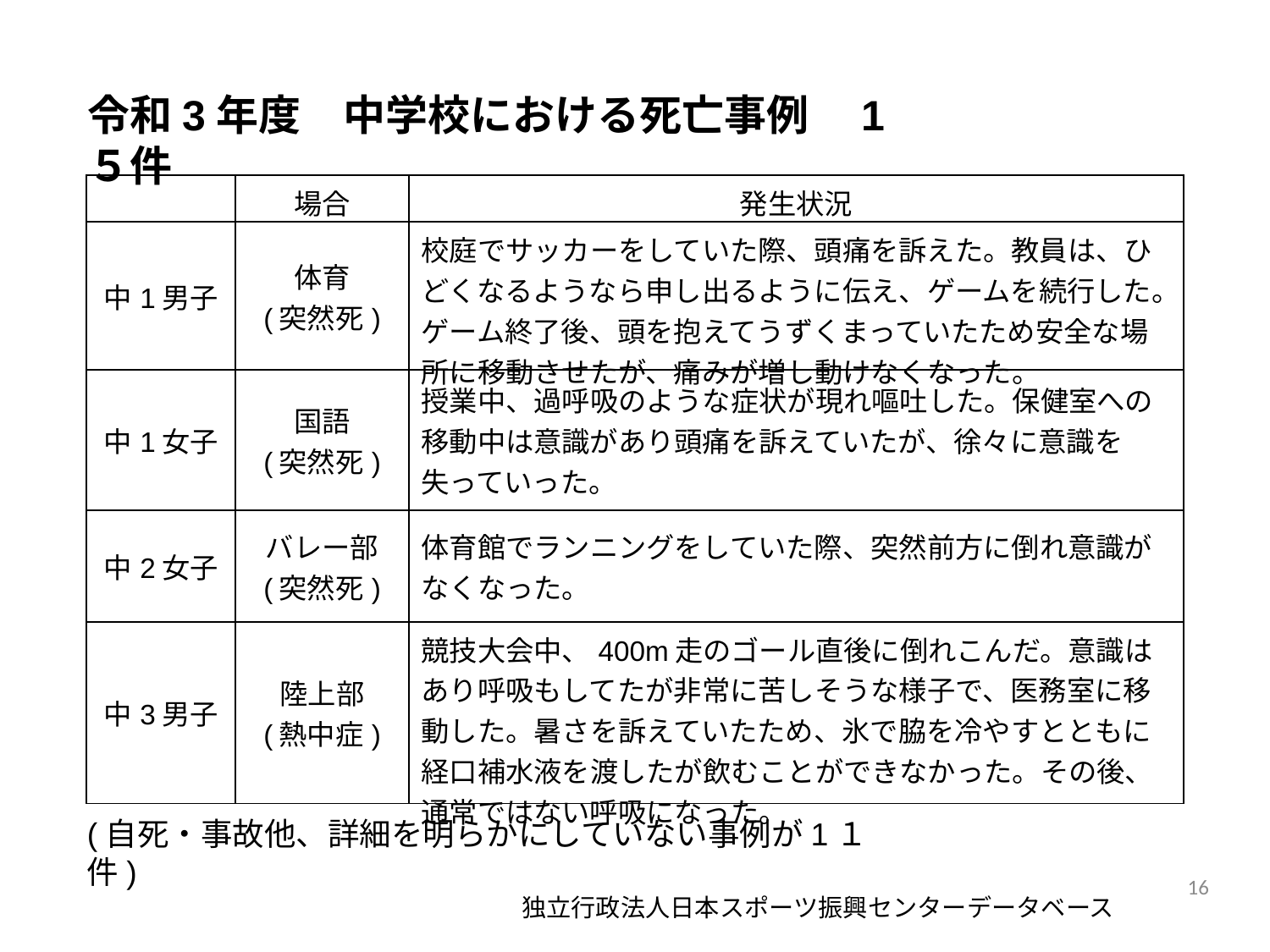

令和3年度　中学校における死亡事例　1５件
|  | 場合 | 発生状況 |
| --- | --- | --- |
| 中1男子 | 体育 (突然死) | 校庭でサッカーをしていた際、頭痛を訴えた。教員は、ひどくなるようなら申し出るように伝え、ゲームを続行した。ゲーム終了後、頭を抱えてうずくまっていたため安全な場所に移動させたが、痛みが増し動けなくなった。 |
| 中1女子 | 国語 (突然死) | 授業中、過呼吸のような症状が現れ嘔吐した。保健室への移動中は意識があり頭痛を訴えていたが、徐々に意識を失っていった。 |
| 中2女子 | バレー部 (突然死) | 体育館でランニングをしていた際、突然前方に倒れ意識がなくなった。 |
| 中3男子 | 陸上部 (熱中症) | 競技大会中、400m走のゴール直後に倒れこんだ。意識はあり呼吸もしてたが非常に苦しそうな様子で、医務室に移動した。暑さを訴えていたため、氷で脇を冷やすとともに経口補水液を渡したが飲むことができなかった。その後、通常ではない呼吸になった。 |
(自死・事故他、詳細を明らかにしていない事例が1１件)
16
独立行政法人日本スポーツ振興センターデータベース